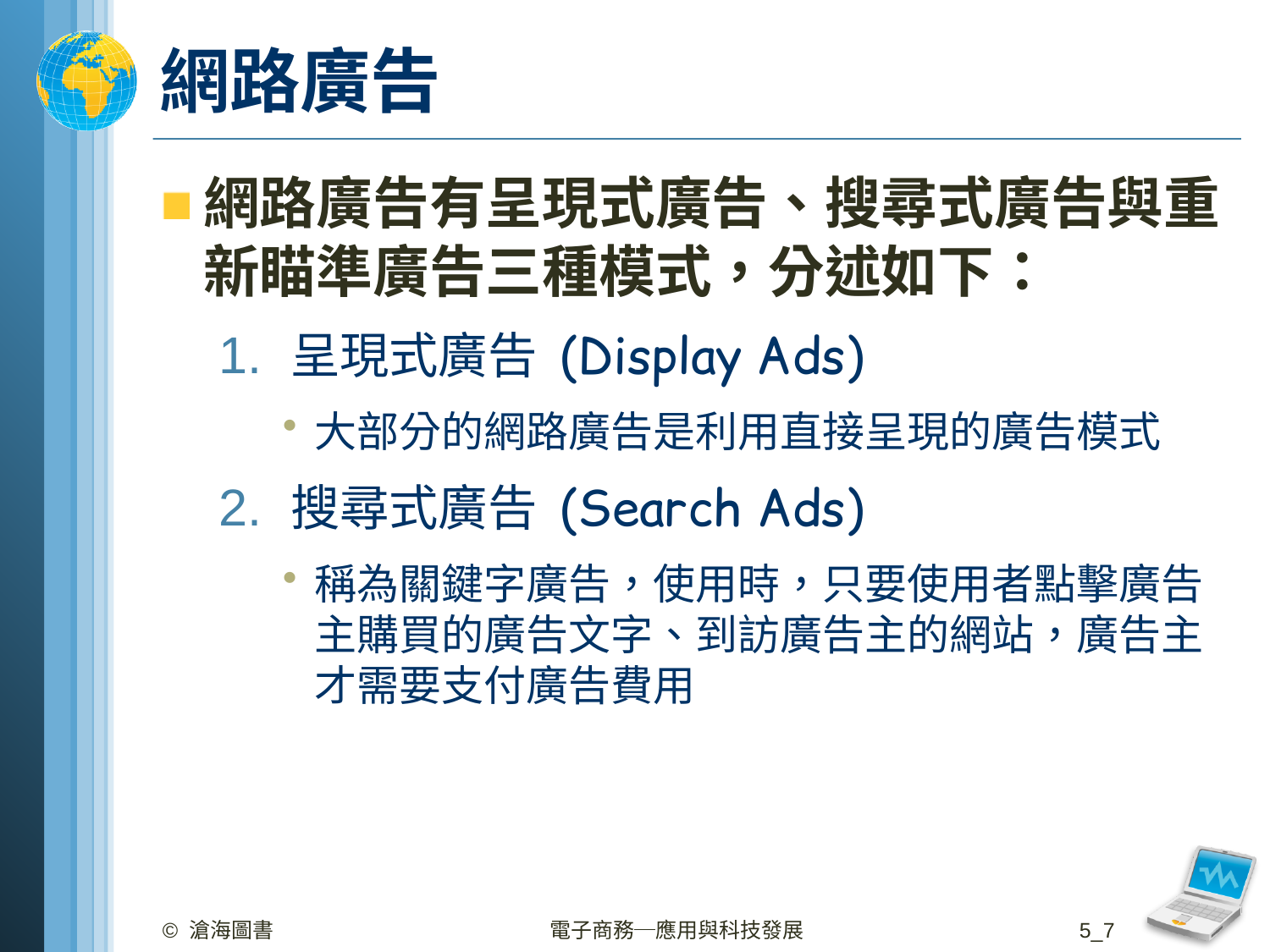

# 網路廣告
網路廣告有呈現式廣告、搜尋式廣告與重新瞄準廣告三種模式，分述如下：
呈現式廣告 (Display Ads)
大部分的網路廣告是利用直接呈現的廣告模式
搜尋式廣告 (Search Ads)
稱為關鍵字廣告，使用時，只要使用者點擊廣告主購買的廣告文字、到訪廣告主的網站，廣告主才需要支付廣告費用

© 滄海圖書
電子商務─應用與科技發展
5_7